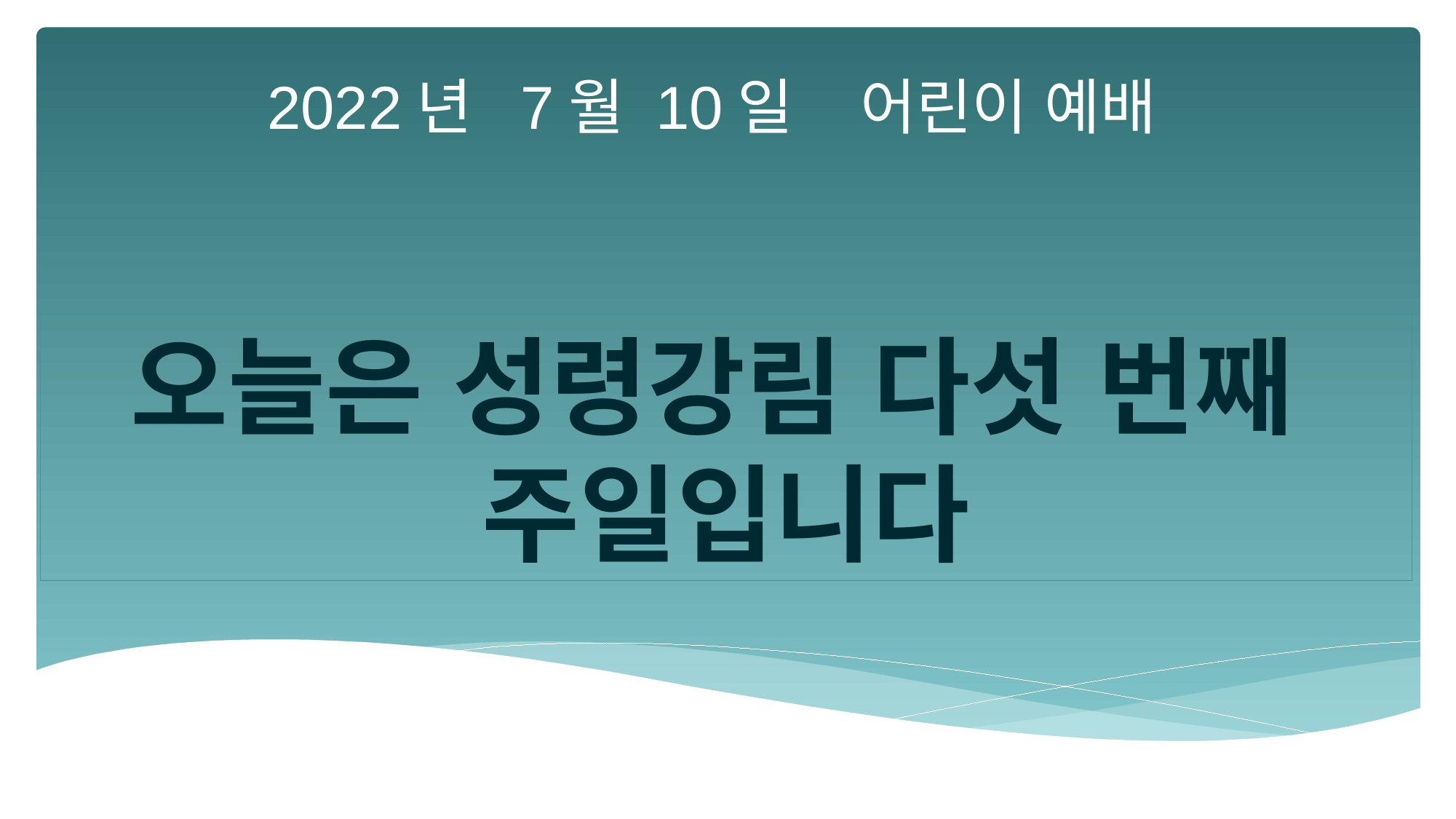

2022년  7월 10일    어린이 예배
오늘은 성령강림 다섯 번째
주일입니다